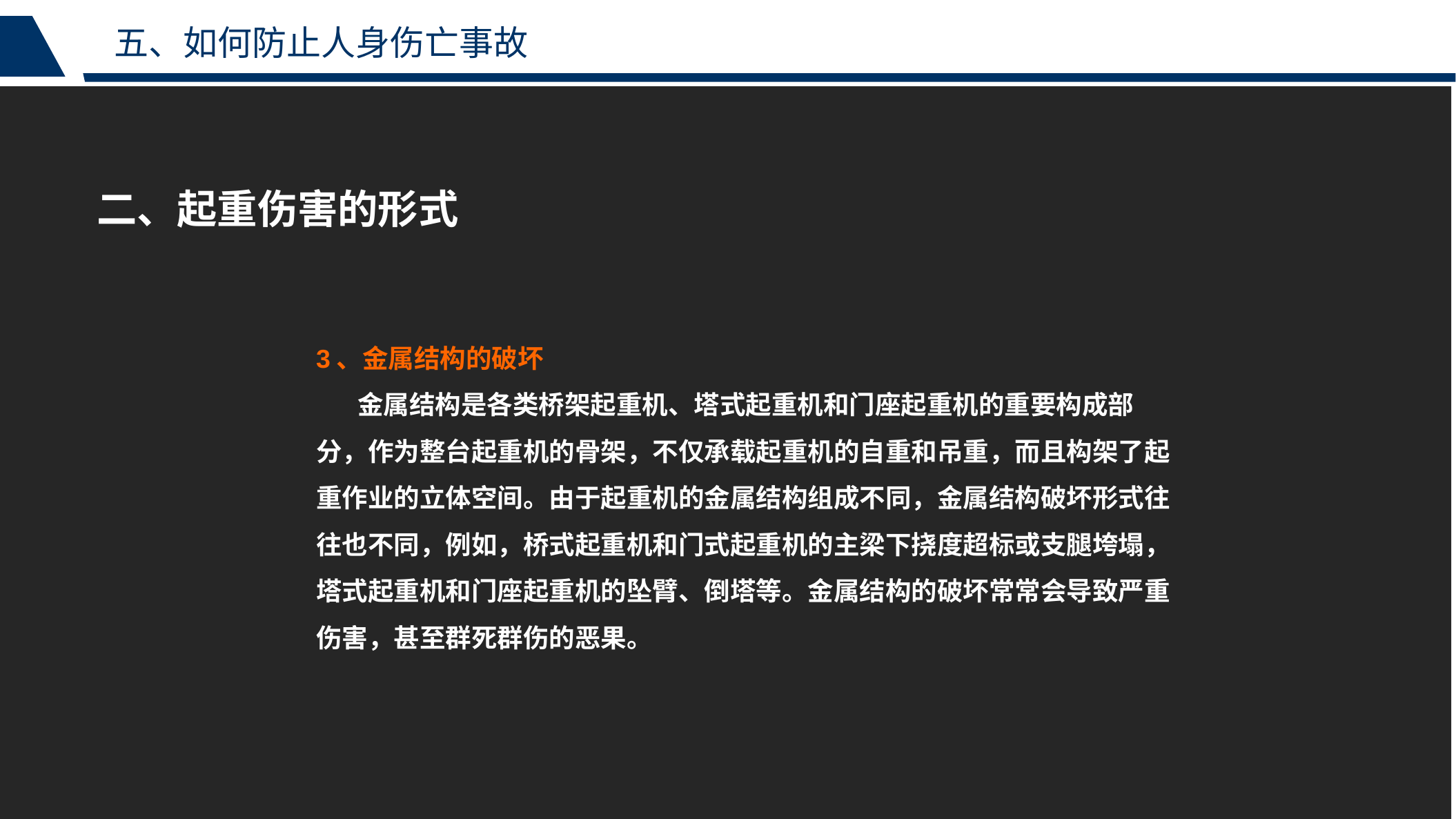

五、如何防止人身伤亡事故

二、起重伤害的形式
3、金属结构的破坏
      金属结构是各类桥架起重机、塔式起重机和门座起重机的重要构成部分，作为整台起重机的骨架，不仅承载起重机的自重和吊重，而且构架了起重作业的立体空间。由于起重机的金属结构组成不同，金属结构破坏形式往往也不同，例如，桥式起重机和门式起重机的主梁下挠度超标或支腿垮塌，塔式起重机和门座起重机的坠臂、倒塔等。金属结构的破坏常常会导致严重伤害，甚至群死群伤的恶果。